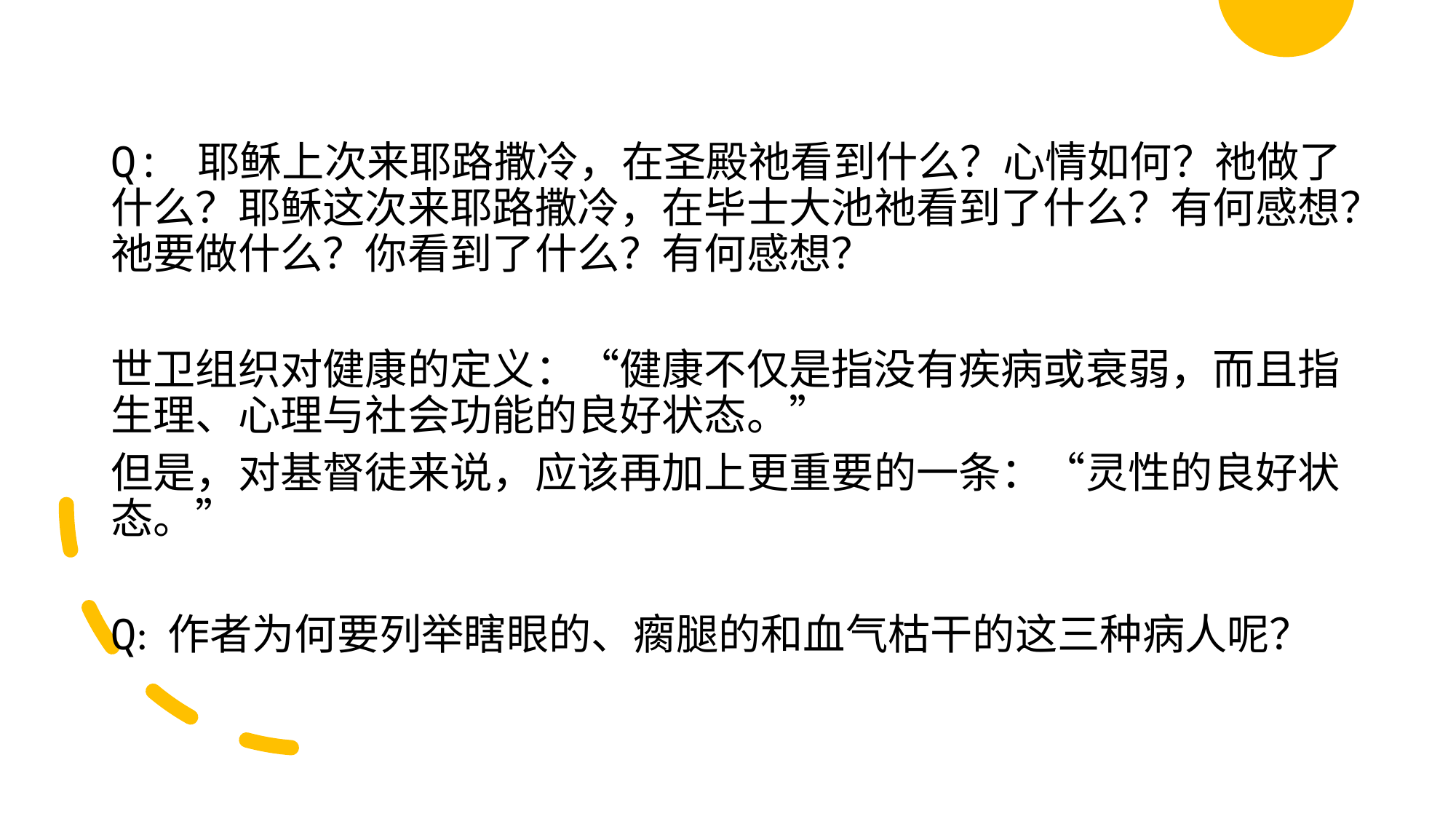

Q: 耶稣上次来耶路撒冷，在圣殿祂看到什么？心情如何？祂做了什么？耶稣这次来耶路撒冷，在毕士大池祂看到了什么？有何感想？祂要做什么？你看到了什么？有何感想？

世卫组织对健康的定义：“健康不仅是指没有疾病或衰弱，而且指生理、心理与社会功能的良好状态。”
但是，对基督徒来说，应该再加上更重要的一条：“灵性的良好状态。”

Q: 作者为何要列举瞎眼的、瘸腿的和血气枯干的这三种病人呢？